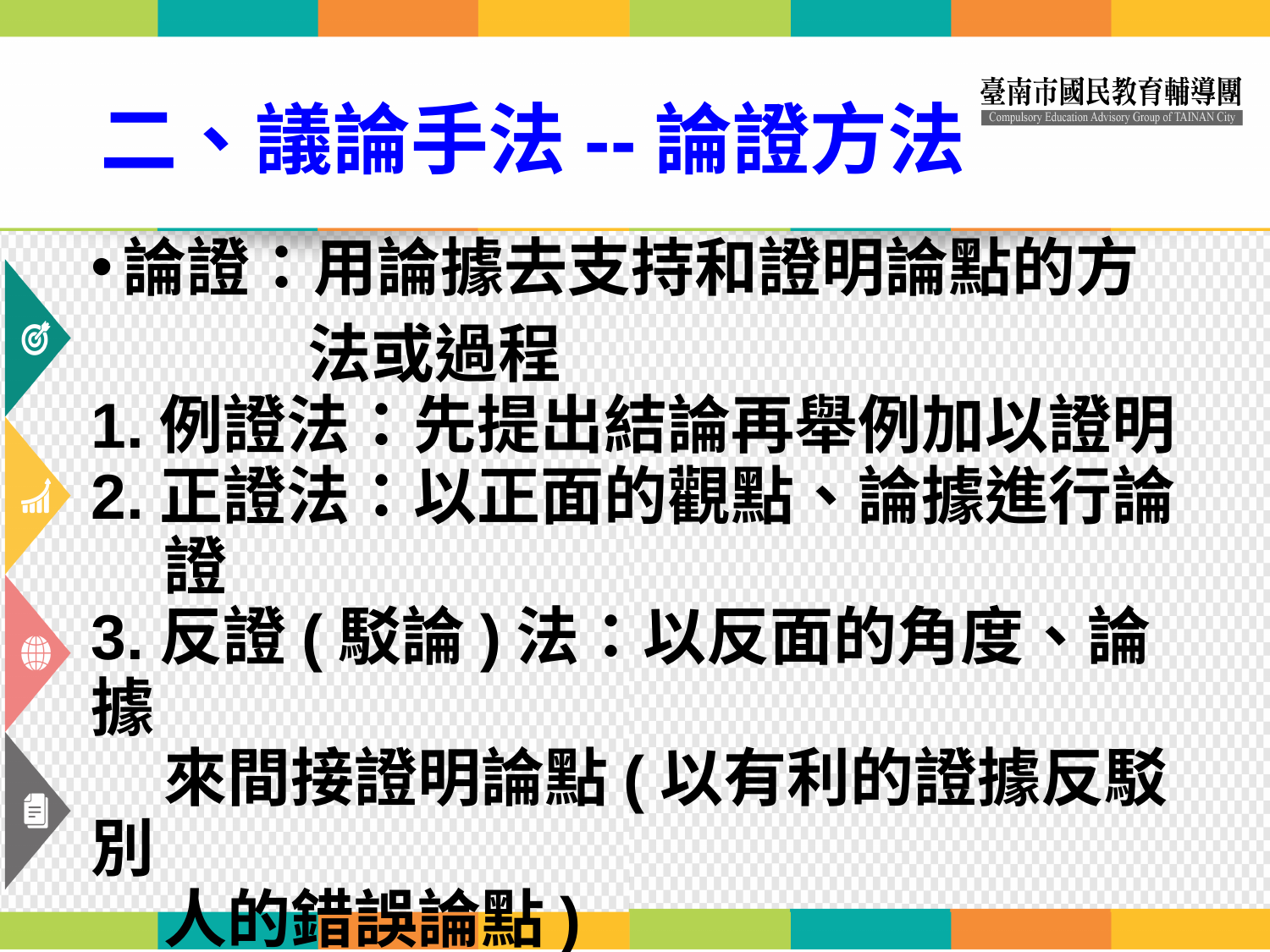

# 二、議論手法--論證方法
論證：用論據去支持和證明論點的方
              法或過程
1.例證法：先提出結論再舉例加以證明
2.正證法：以正面的觀點、論據進行論
    證
3.反證(駁論)法：以反面的角度、論據
    來間接證明論點(以有利的證據反駁別
    人的錯誤論點)